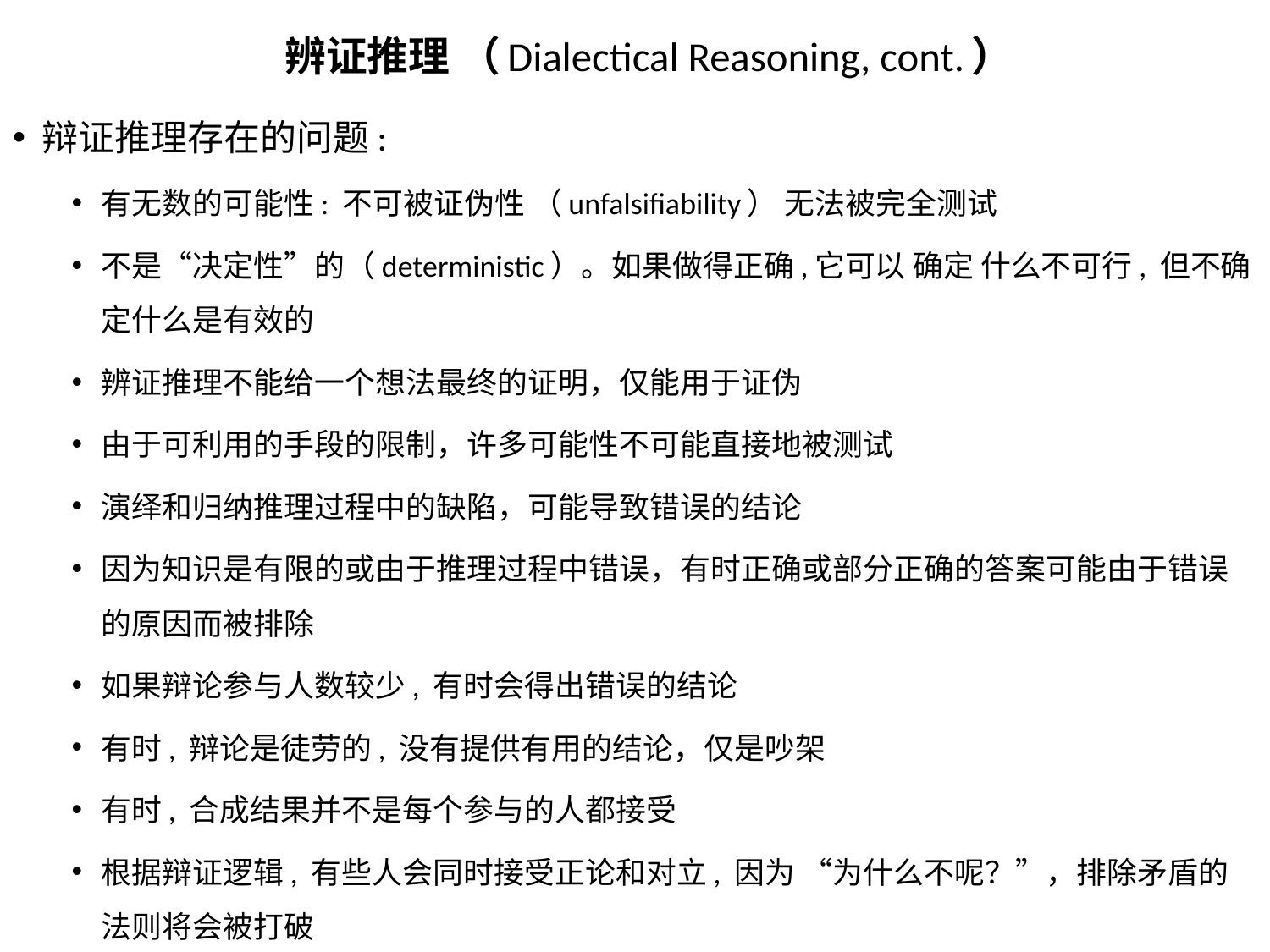

# 辨证推理 （Dialectical Reasoning, cont.）
辩证推理存在的问题:
有无数的可能性: 不可被证伪性 （unfalsifiability） 无法被完全测试
不是“决定性”的（deterministic）。如果做得正确,它可以 确定 什么不可行, 但不确定什么是有效的
辨证推理不能给一个想法最终的证明，仅能用于证伪
由于可利用的手段的限制，许多可能性不可能直接地被测试
演绎和归纳推理过程中的缺陷，可能导致错误的结论
因为知识是有限的或由于推理过程中错误，有时正确或部分正确的答案可能由于错误的原因而被排除
如果辩论参与人数较少, 有时会得出错误的结论
有时, 辩论是徒劳的, 没有提供有用的结论，仅是吵架
有时, 合成结果并不是每个参与的人都接受
根据辩证逻辑, 有些人会同时接受正论和对立, 因为 “为什么不呢？”，排除矛盾的法则将会被打破